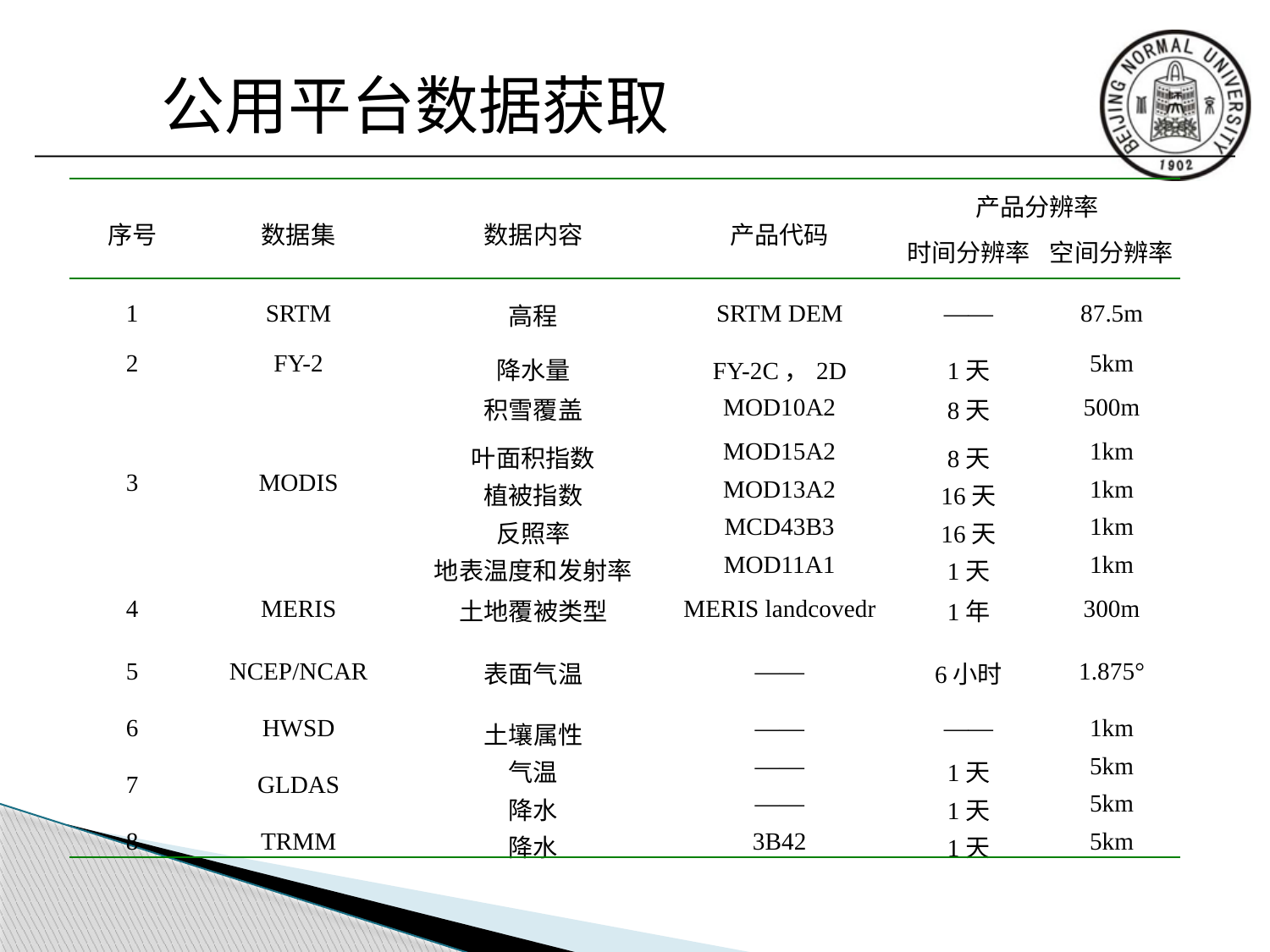

公用平台数据获取

| 序号 | 数据集 | 数据内容 | 产品代码 | 产品分辨率 |  |
| --- | --- | --- | --- | --- | --- |
|  |  |  |  | 时间分辨率 | 空间分辨率 |
| 1 | SRTM | 高程 | SRTM DEM | —— | 87.5m |
| 2 | FY-2 | 降水量 | FY-2C，2D | 1天 | 5km |
| 3 | MODIS | 积雪覆盖 | MOD10A2 | 8天 | 500m |
|  |  | 叶面积指数 | MOD15A2 | 8天 | 1km |
|  |  | 植被指数 | MOD13A2 | 16天 | 1km |
|  |  | 反照率 | MCD43B3 | 16天 | 1km |
|  |  | 地表温度和发射率 | MOD11A1 | 1天 | 1km |
| 4 | MERIS | 土地覆被类型 | MERIS landcovedr | 1年 | 300m |
| 5 | NCEP/NCAR | 表面气温 | —— | 6小时 | 1.875° |
| 6 | HWSD | 土壤属性 | —— | —— | 1km |
| 7 | GLDAS | 气温 | —— | 1天 | 5km |
|  |  | 降水 | —— | 1天 | 5km |
| 8 | TRMM | 降水 | 3B42 | 1天 | 5km |